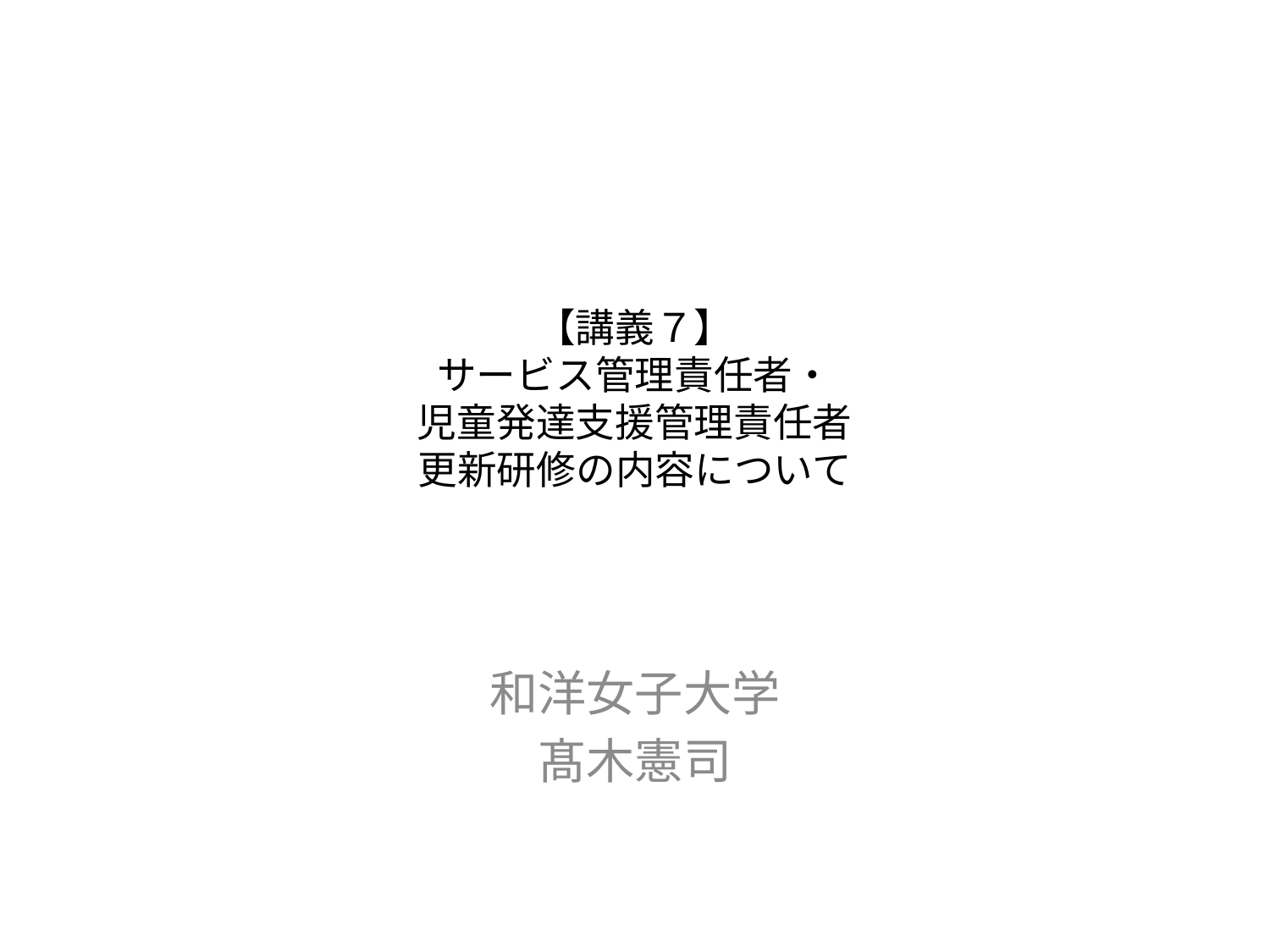

# 【講義７】 サービス管理責任者・ 児童発達支援管理責任者 更新研修の内容について
和洋女子大学
髙木憲司